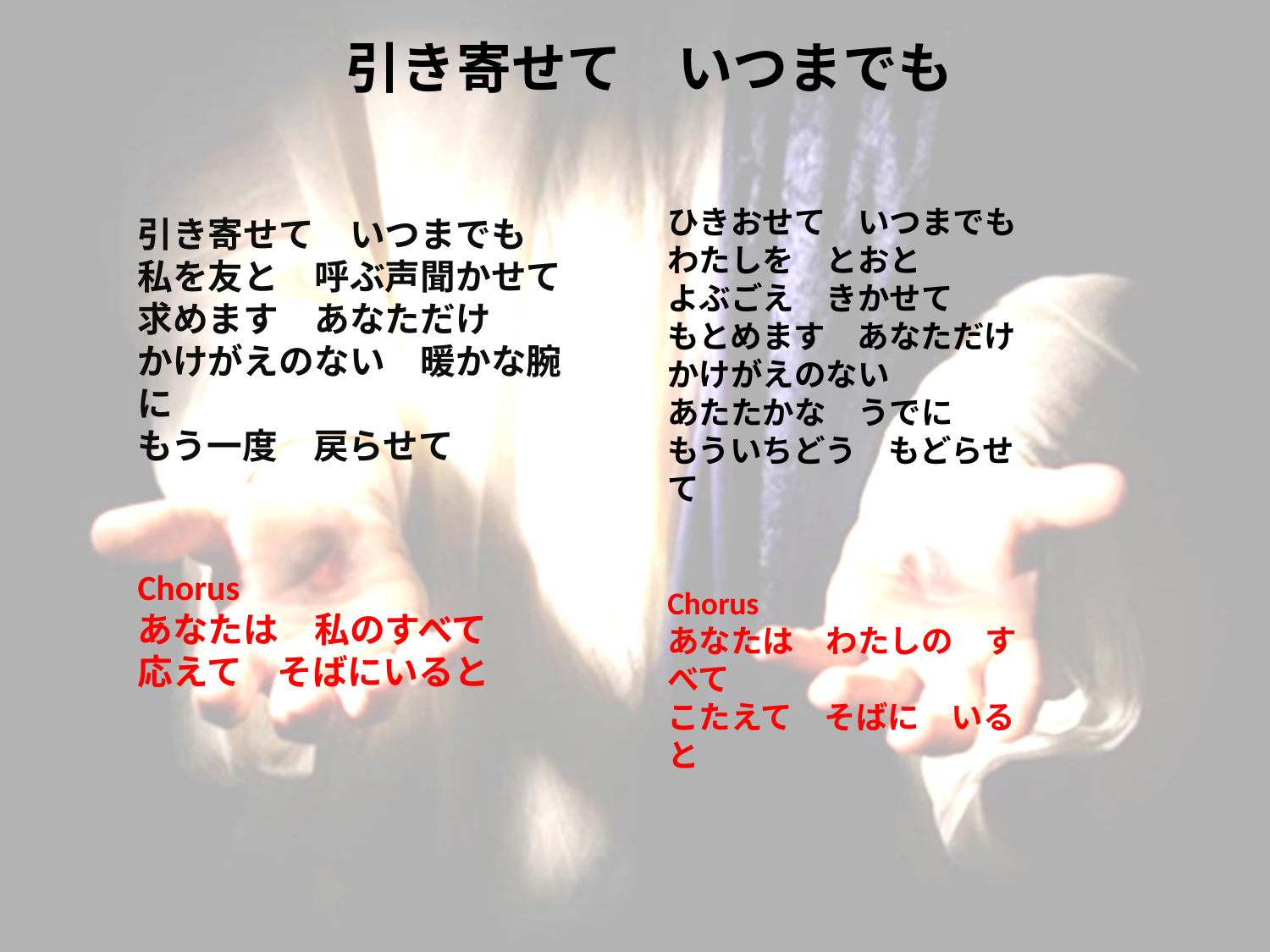

# 引き寄せて　いつまでも
ひきおせて　いつまでも
わたしを　とおと
よぶごえ　きかせて
もとめます　あなただけ
かけがえのない
あたたかな　うでに
もういちどう　もどらせて

Chorus
あなたは　わたしの　すべて
こたえて　そばに　いると
引き寄せて　いつまでも　
私を友と　呼ぶ声聞かせて
求めます　あなただけ　
かけがえのない　暖かな腕に
もう一度　戻らせて

Chorus
あなたは　私のすべて　
応えて　そばにいると